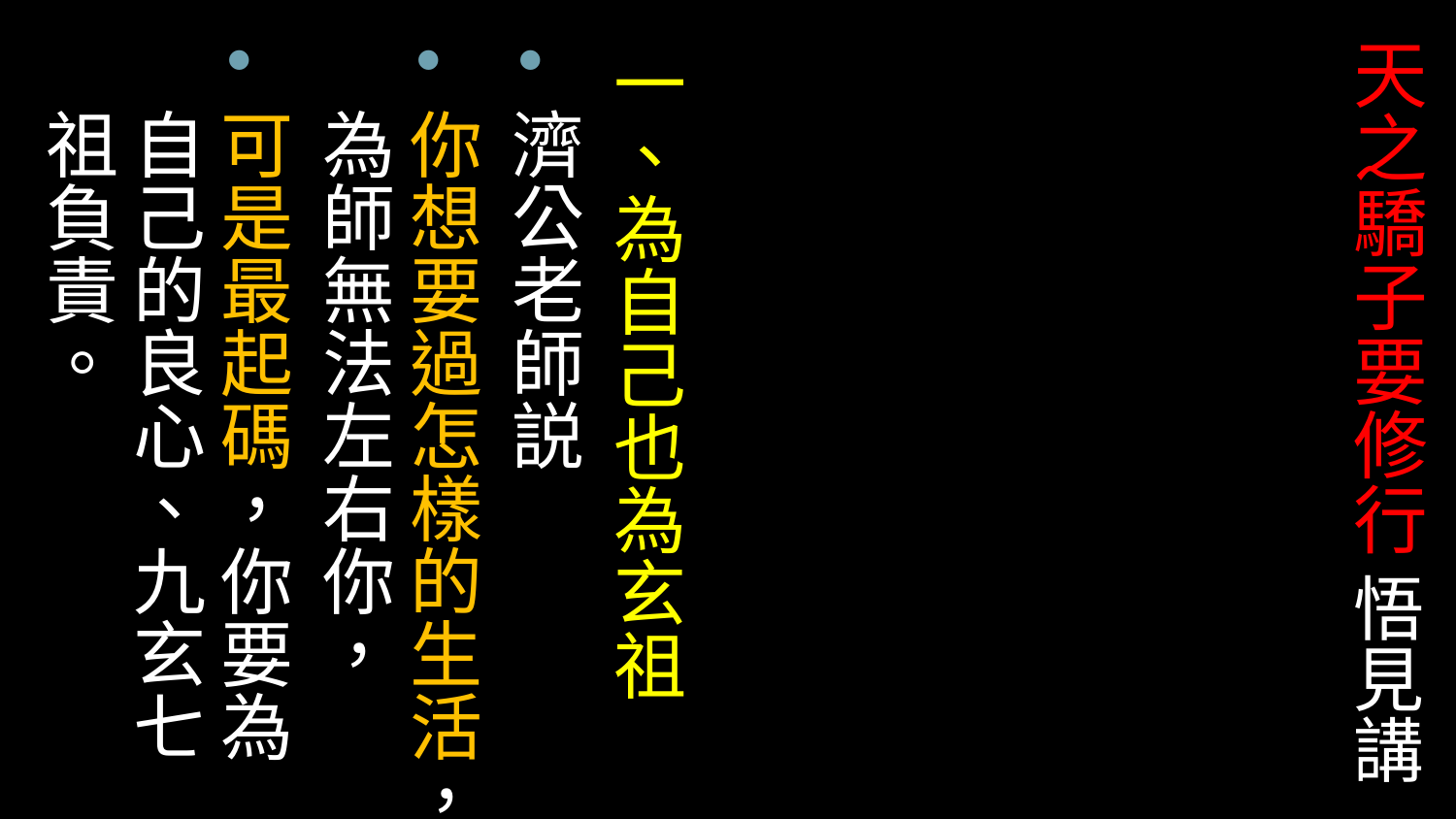

一、為自己也為玄祖
濟公老師説
你想要過怎樣的生活，為師無法左右你，
可是最起碼，你要為自己的良心、九玄七祖負責。
# 天之驕子要修行 悟見講